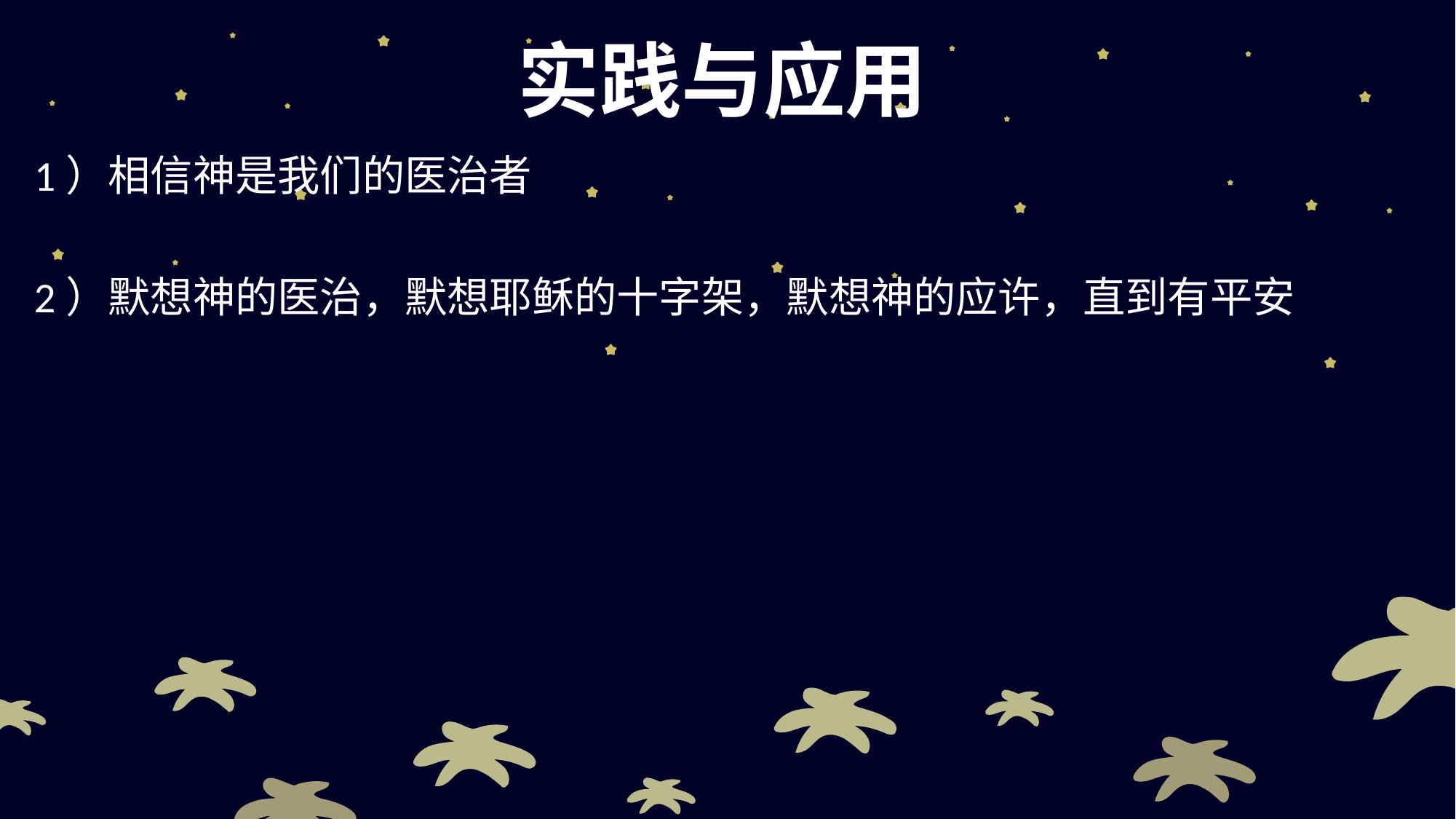

实践与应用
1）相信神是我们的医治者

2）默想神的医治，默想耶稣的十字架，默想神的应许，直到有平安